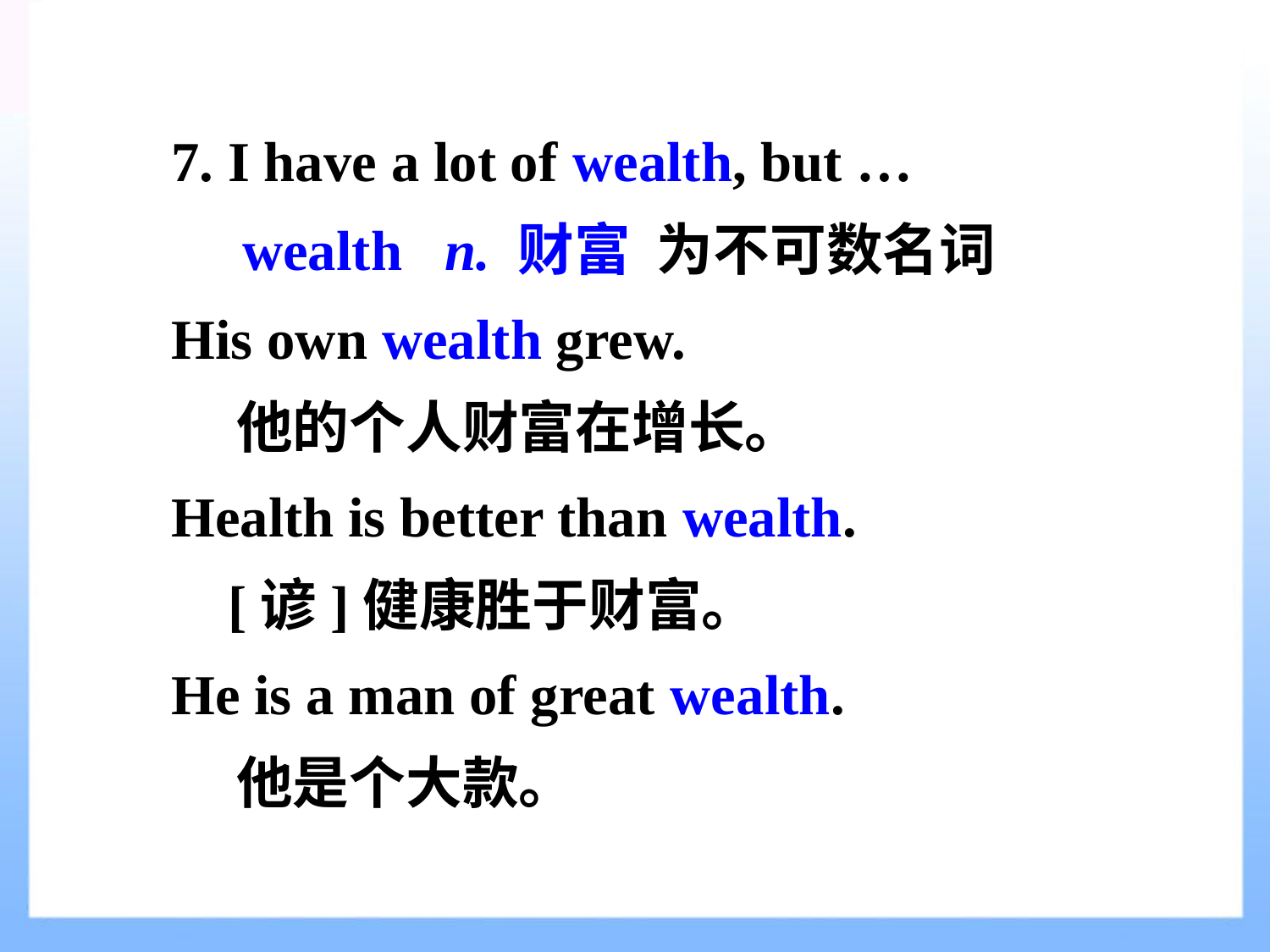

7. I have a lot of wealth, but …
     wealth   n. 财富  为不可数名词
His own wealth grew.
    他的个人财富在增长。
Health is better than wealth.
    [谚]健康胜于财富。
He is a man of great wealth.
    他是个大款。